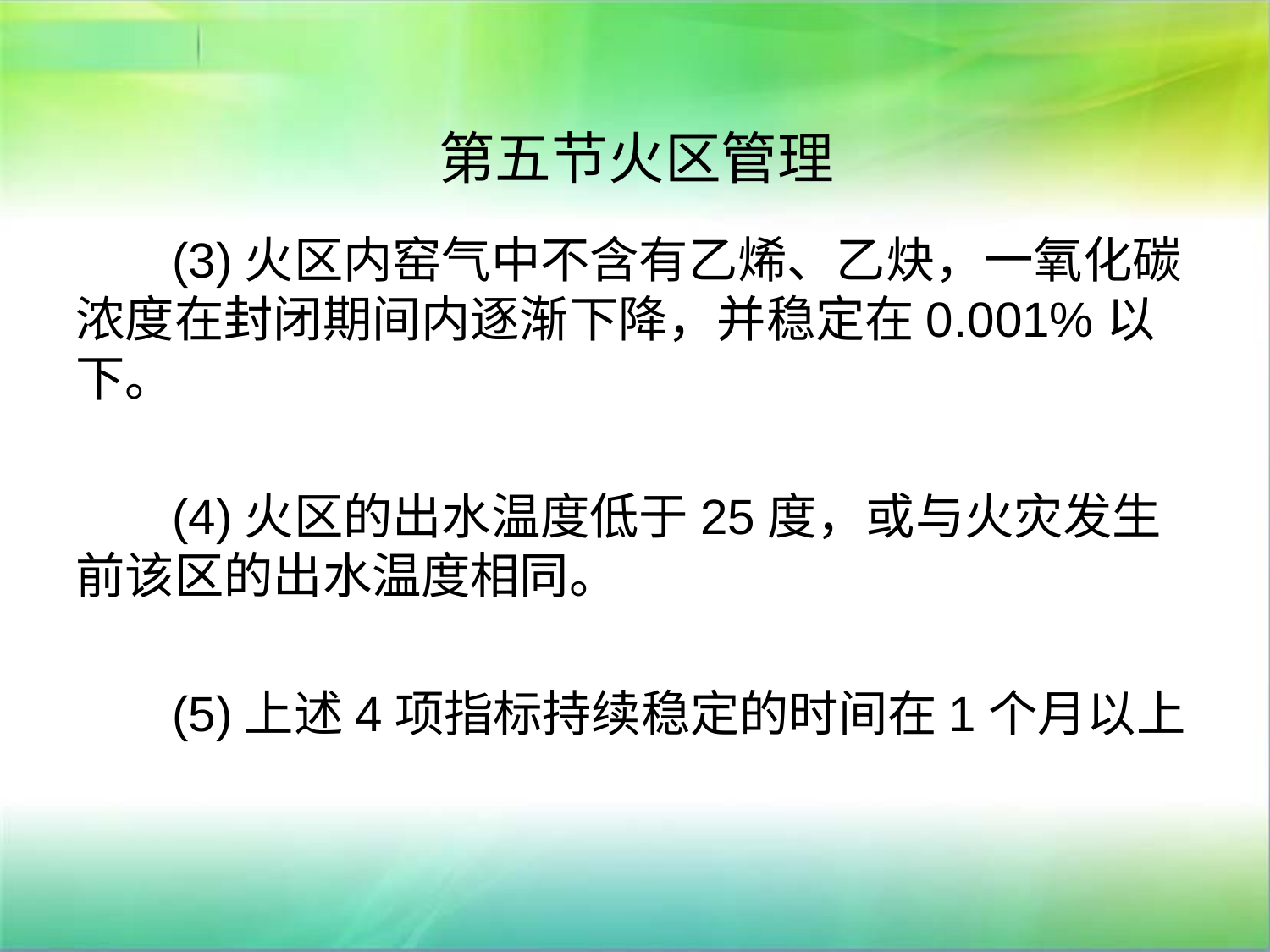

# 第五节火区管理
       (3)火区内窑气中不含有乙烯、乙炔，一氧化碳浓度在封闭期间内逐渐下降，并稳定在0.001%以下。

       (4)火区的出水温度低于25度，或与火灾发生前该区的出水温度相同。

       (5)上述4项指标持续稳定的时间在1个月以上